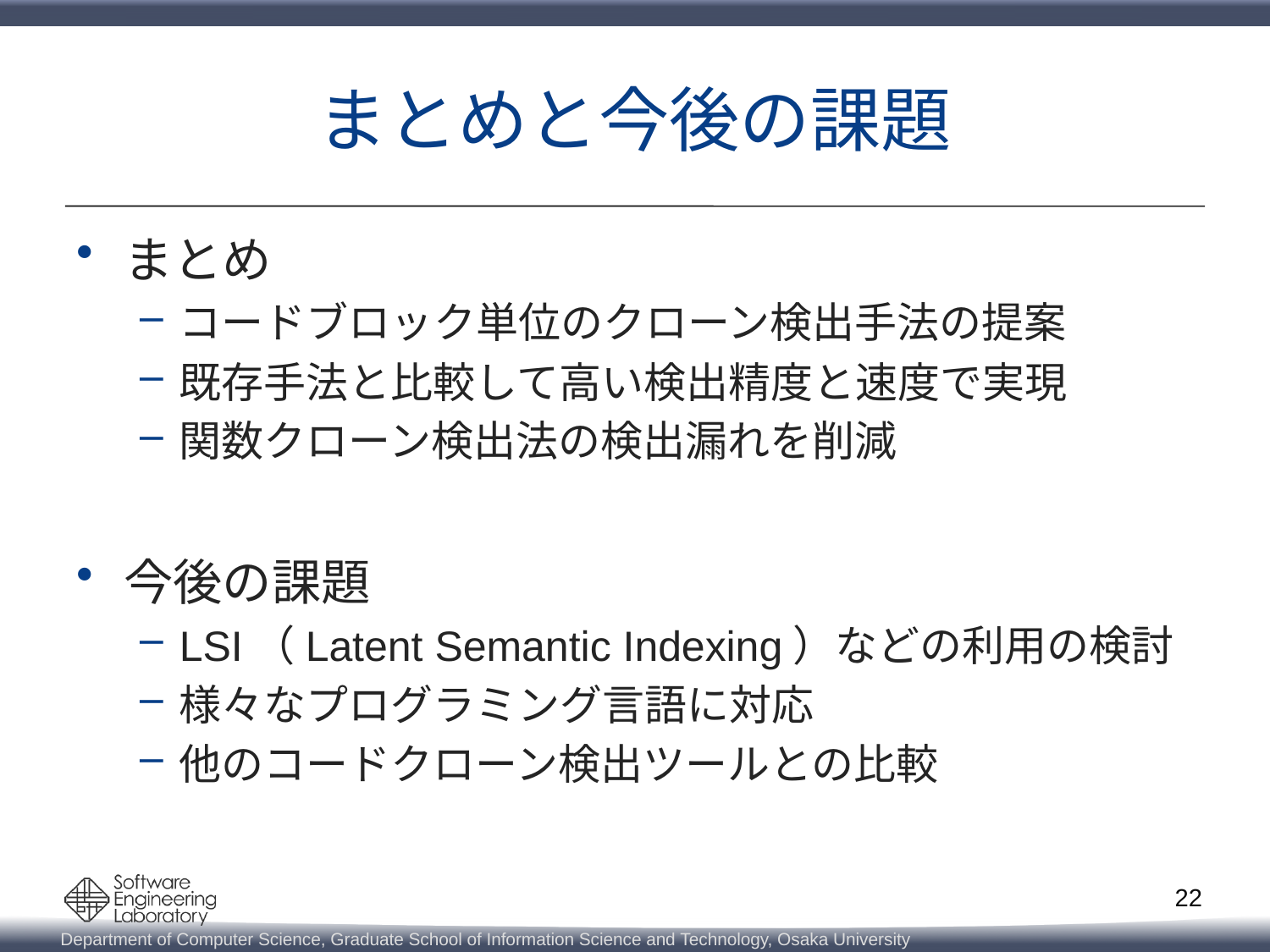

# まとめと今後の課題
まとめ
コードブロック単位のクローン検出手法の提案
既存手法と比較して高い検出精度と速度で実現
関数クローン検出法の検出漏れを削減

今後の課題
LSI（Latent Semantic Indexing）などの利用の検討
様々なプログラミング言語に対応
他のコードクローン検出ツールとの比較
22